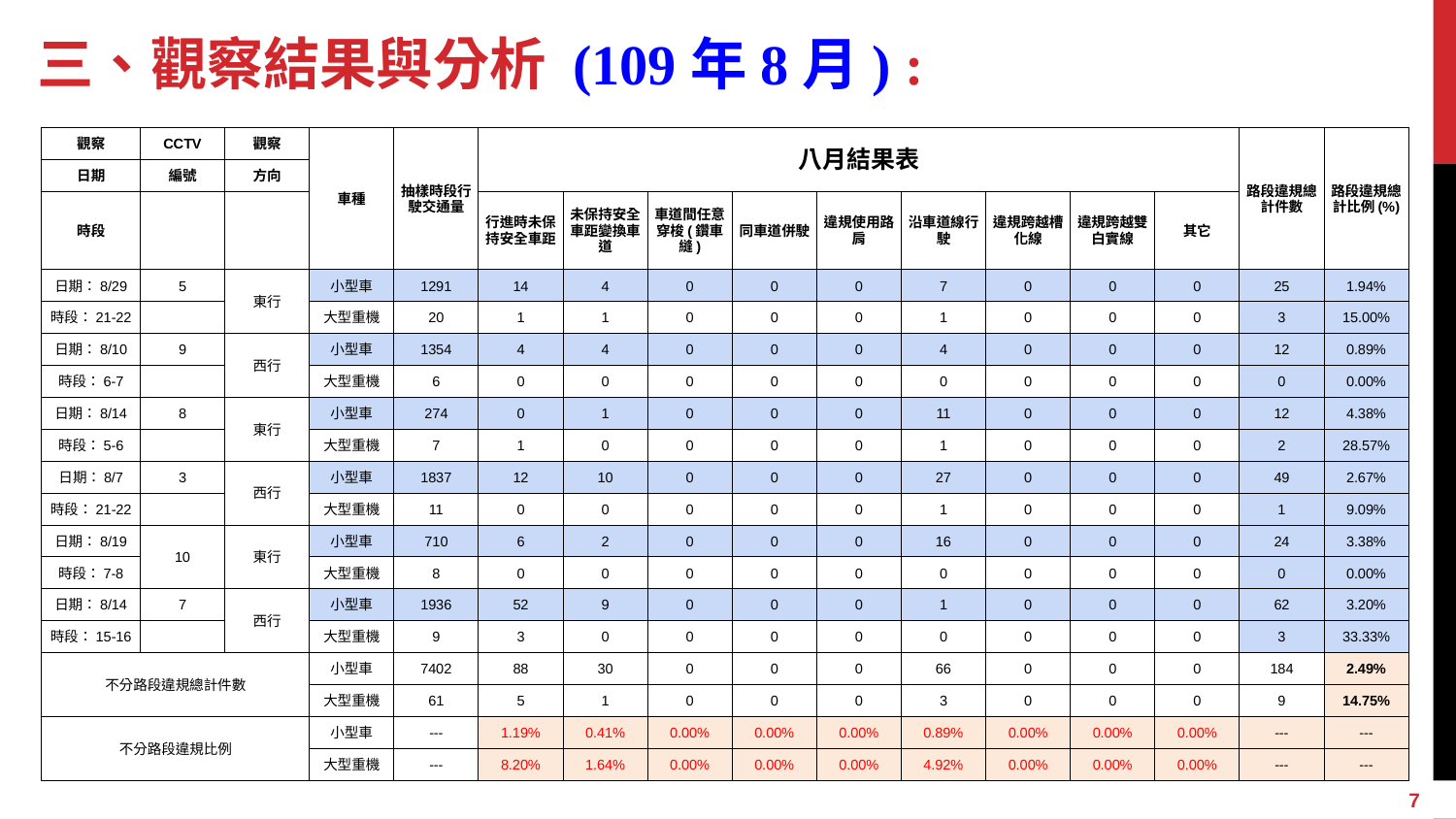

# 三、觀察結果與分析 (109年8月) :
| 觀察 | CCTV | 觀察 | 車種 | 抽樣時段行駛交通量 | 八月結果表 |  |  |  |  |  |  |  |  | 路段違規總計件數 | 路段違規總計比例(%) |
| --- | --- | --- | --- | --- | --- | --- | --- | --- | --- | --- | --- | --- | --- | --- | --- |
| 日期 | 編號 | 方向 |  |  |  |  |  |  |  |  |  |  |  |  |  |
| 時段 |  |  |  |  | 行進時未保持安全車距 | 未保持安全車距變換車道 | 車道間任意穿梭(鑽車縫) | 同車道併駛 | 違規使用路肩 | 沿車道線行駛 | 違規跨越槽化線 | 違規跨越雙白實線 | 其它 |  |  |
| 日期：8/29 | 5 | 東行 | 小型車 | 1291 | 14 | 4 | 0 | 0 | 0 | 7 | 0 | 0 | 0 | 25 | 1.94% |
| 時段：21-22 |  |  | 大型重機 | 20 | 1 | 1 | 0 | 0 | 0 | 1 | 0 | 0 | 0 | 3 | 15.00% |
| 日期：8/10 | 9 | 西行 | 小型車 | 1354 | 4 | 4 | 0 | 0 | 0 | 4 | 0 | 0 | 0 | 12 | 0.89% |
| 時段：6-7 |  |  | 大型重機 | 6 | 0 | 0 | 0 | 0 | 0 | 0 | 0 | 0 | 0 | 0 | 0.00% |
| 日期：8/14 | 8 | 東行 | 小型車 | 274 | 0 | 1 | 0 | 0 | 0 | 11 | 0 | 0 | 0 | 12 | 4.38% |
| 時段：5-6 |  |  | 大型重機 | 7 | 1 | 0 | 0 | 0 | 0 | 1 | 0 | 0 | 0 | 2 | 28.57% |
| 日期：8/7 | 3 | 西行 | 小型車 | 1837 | 12 | 10 | 0 | 0 | 0 | 27 | 0 | 0 | 0 | 49 | 2.67% |
| 時段：21-22 |  |  | 大型重機 | 11 | 0 | 0 | 0 | 0 | 0 | 1 | 0 | 0 | 0 | 1 | 9.09% |
| 日期：8/19 | 10 | 東行 | 小型車 | 710 | 6 | 2 | 0 | 0 | 0 | 16 | 0 | 0 | 0 | 24 | 3.38% |
| 時段：7-8 |  |  | 大型重機 | 8 | 0 | 0 | 0 | 0 | 0 | 0 | 0 | 0 | 0 | 0 | 0.00% |
| 日期：8/14 | 7 | 西行 | 小型車 | 1936 | 52 | 9 | 0 | 0 | 0 | 1 | 0 | 0 | 0 | 62 | 3.20% |
| 時段：15-16 |  |  | 大型重機 | 9 | 3 | 0 | 0 | 0 | 0 | 0 | 0 | 0 | 0 | 3 | 33.33% |
| 不分路段違規總計件數 |  |  | 小型車 | 7402 | 88 | 30 | 0 | 0 | 0 | 66 | 0 | 0 | 0 | 184 | 2.49% |
|  |  |  | 大型重機 | 61 | 5 | 1 | 0 | 0 | 0 | 3 | 0 | 0 | 0 | 9 | 14.75% |
| 不分路段違規比例 |  |  | 小型車 | --- | 1.19% | 0.41% | 0.00% | 0.00% | 0.00% | 0.89% | 0.00% | 0.00% | 0.00% | --- | --- |
|  |  |  | 大型重機 | --- | 8.20% | 1.64% | 0.00% | 0.00% | 0.00% | 4.92% | 0.00% | 0.00% | 0.00% | --- | --- |
7